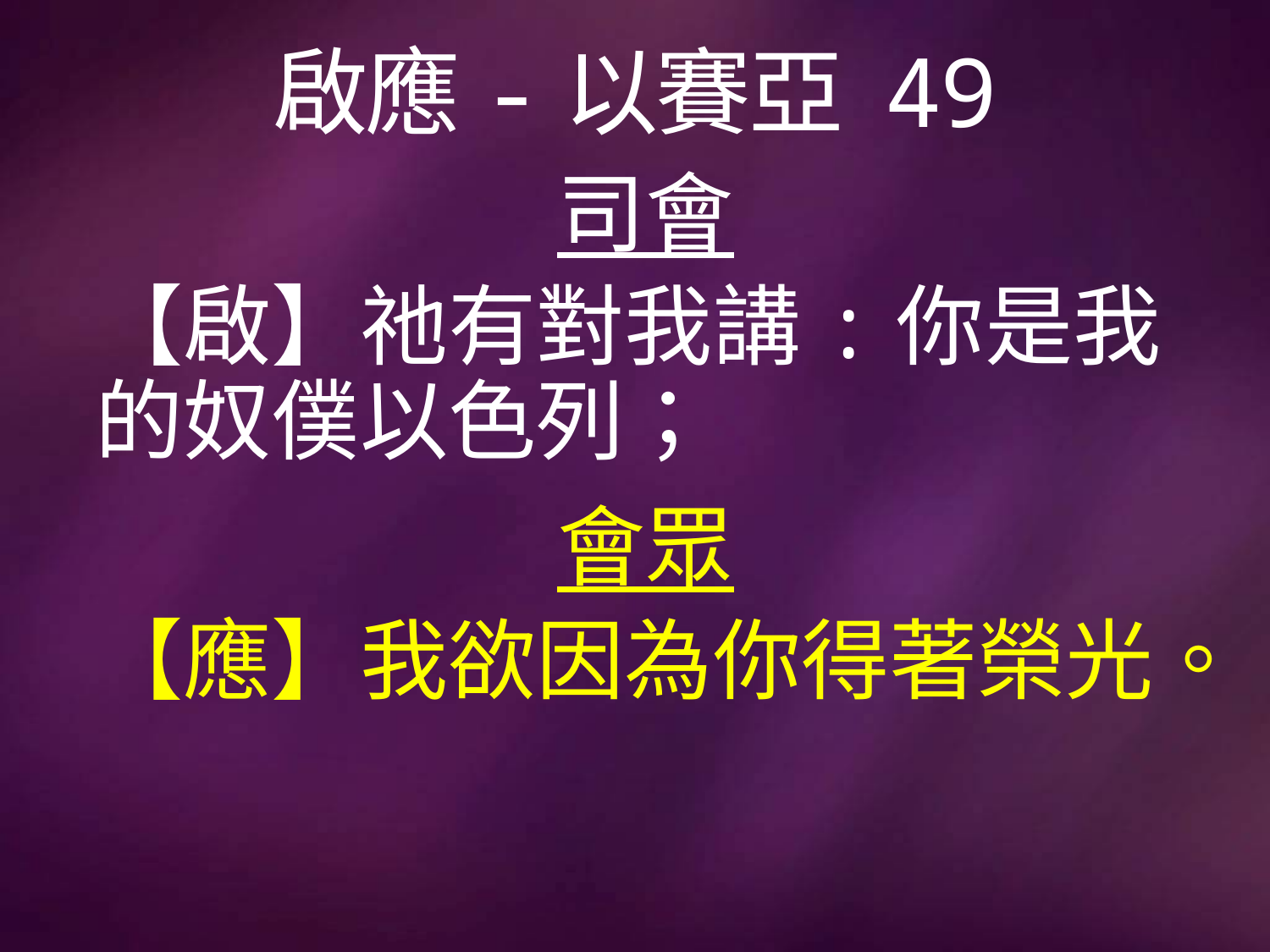

# 啟應-以賽亞 49
司會
【啟】祂有對我講:你是我的奴僕以色列；

會眾
【應】我欲因為你得著榮光。